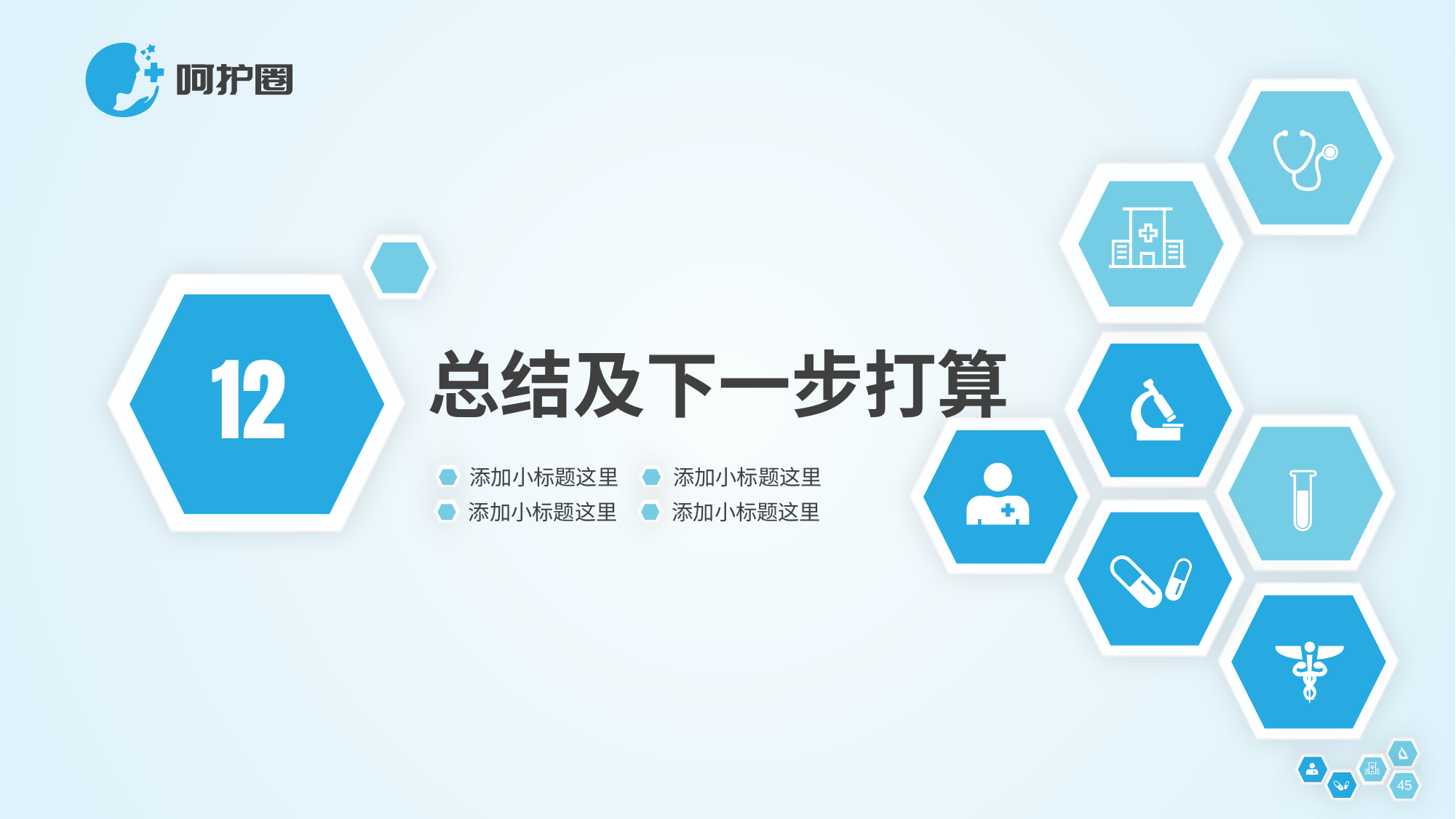

12

总结及下一步打算

添加小标题这里

添加小标题这里

添加小标题这里

添加小标题这里